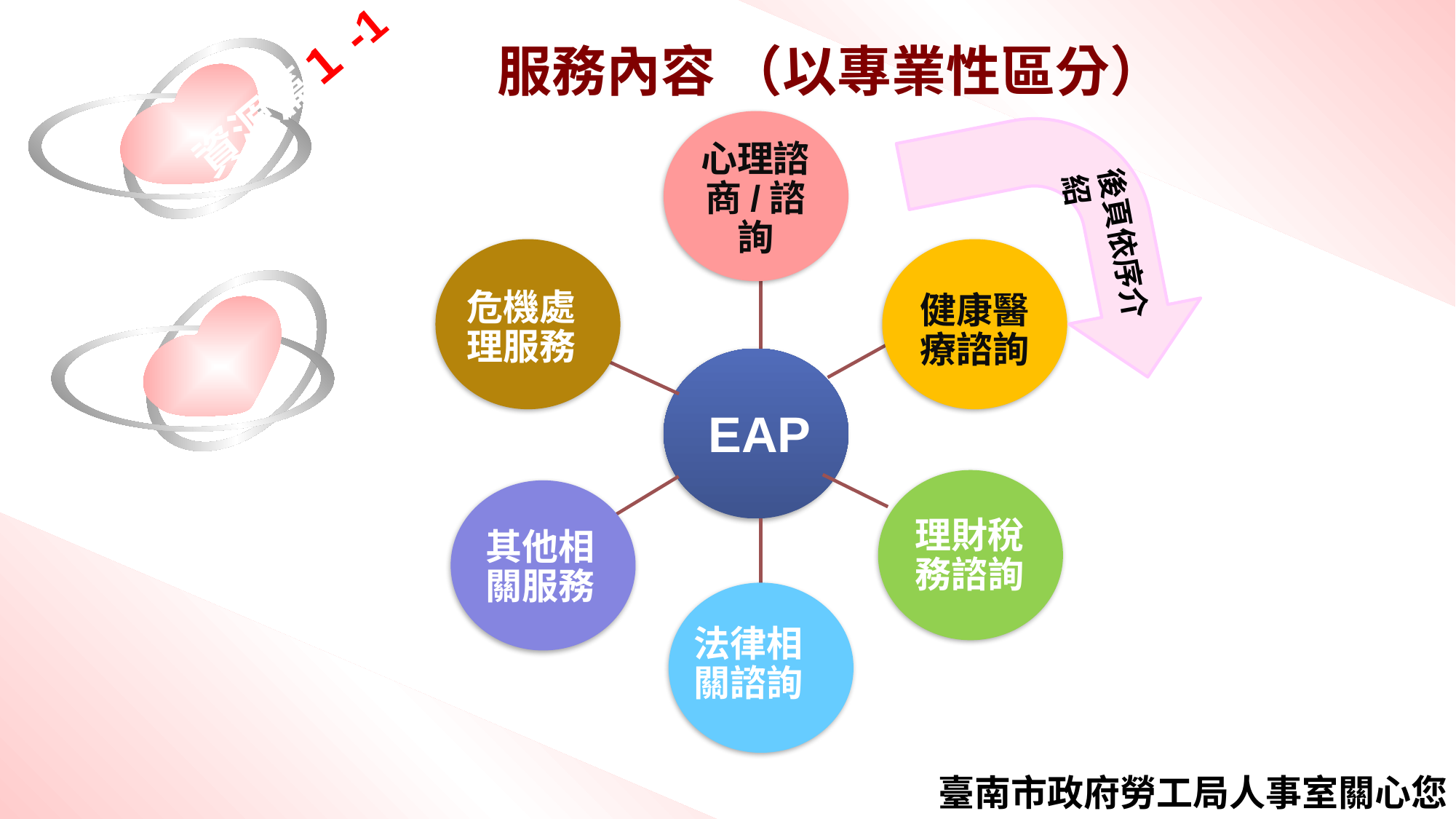

服務內容 （以專業性區分）
資源篇１-1

心理諮商/諮詢

其他相關服務

健康醫療諮詢

EAP

理財稅務諮詢

後頁依序介紹
危機處理服務

法律相關諮詢
臺南市政府勞工局人事室關心您